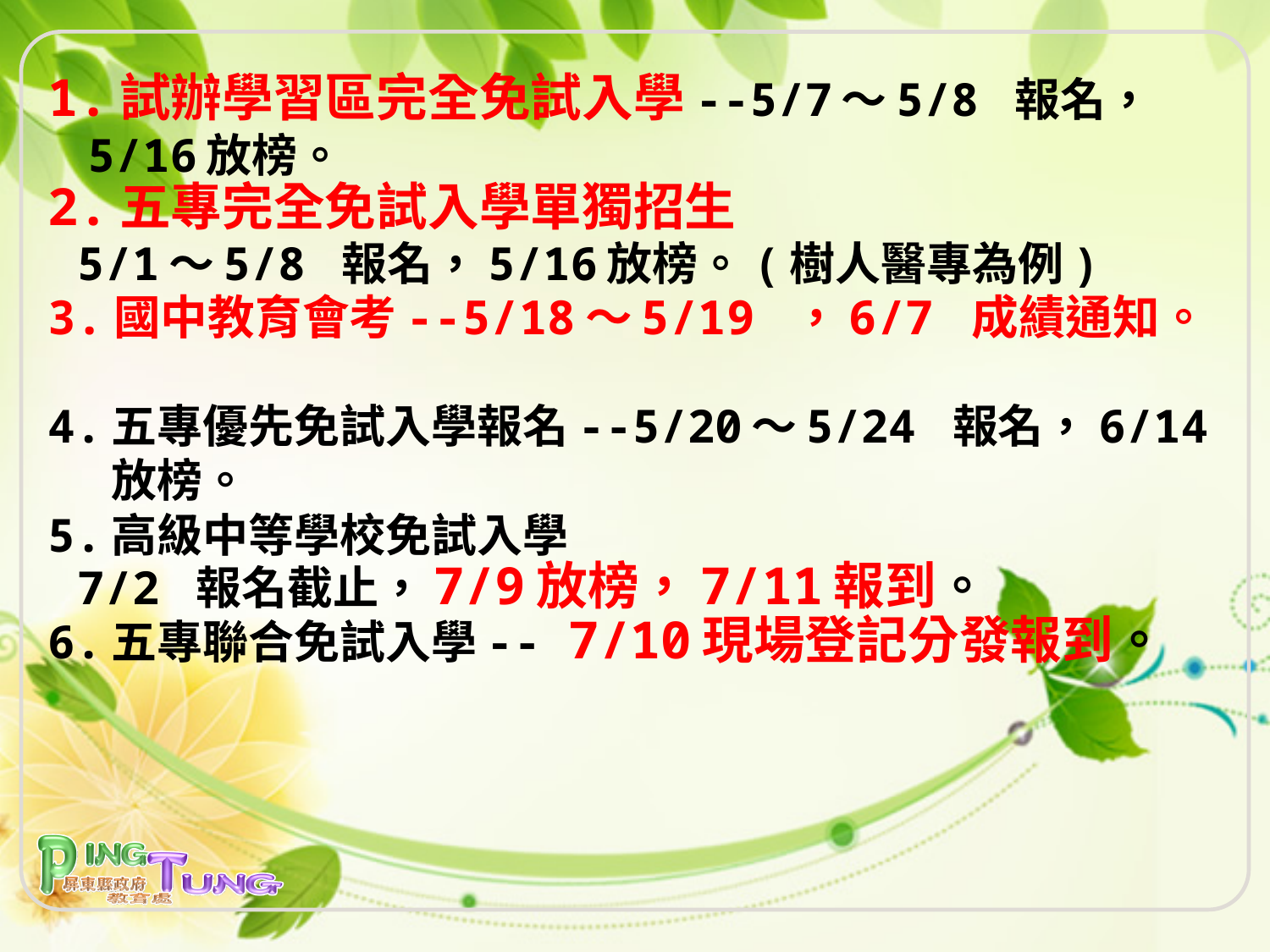

# 1.試辦學習區完全免試入學--5/7〜5/8 報名， 5/16放榜。 2.五專完全免試入學單獨招生 5/1〜5/8 報名，5/16放榜。(樹人醫專為例) 3.國中教育會考--5/18〜5/19 ，6/7 成績通知。 4.五專優先免試入學報名--5/20〜5/24 報名，6/14 放榜。 5.高級中等學校免試入學 7/2 報名截止，7/9放榜，7/11報到。 6.五專聯合免試入學-- 7/10現場登記分發報到。